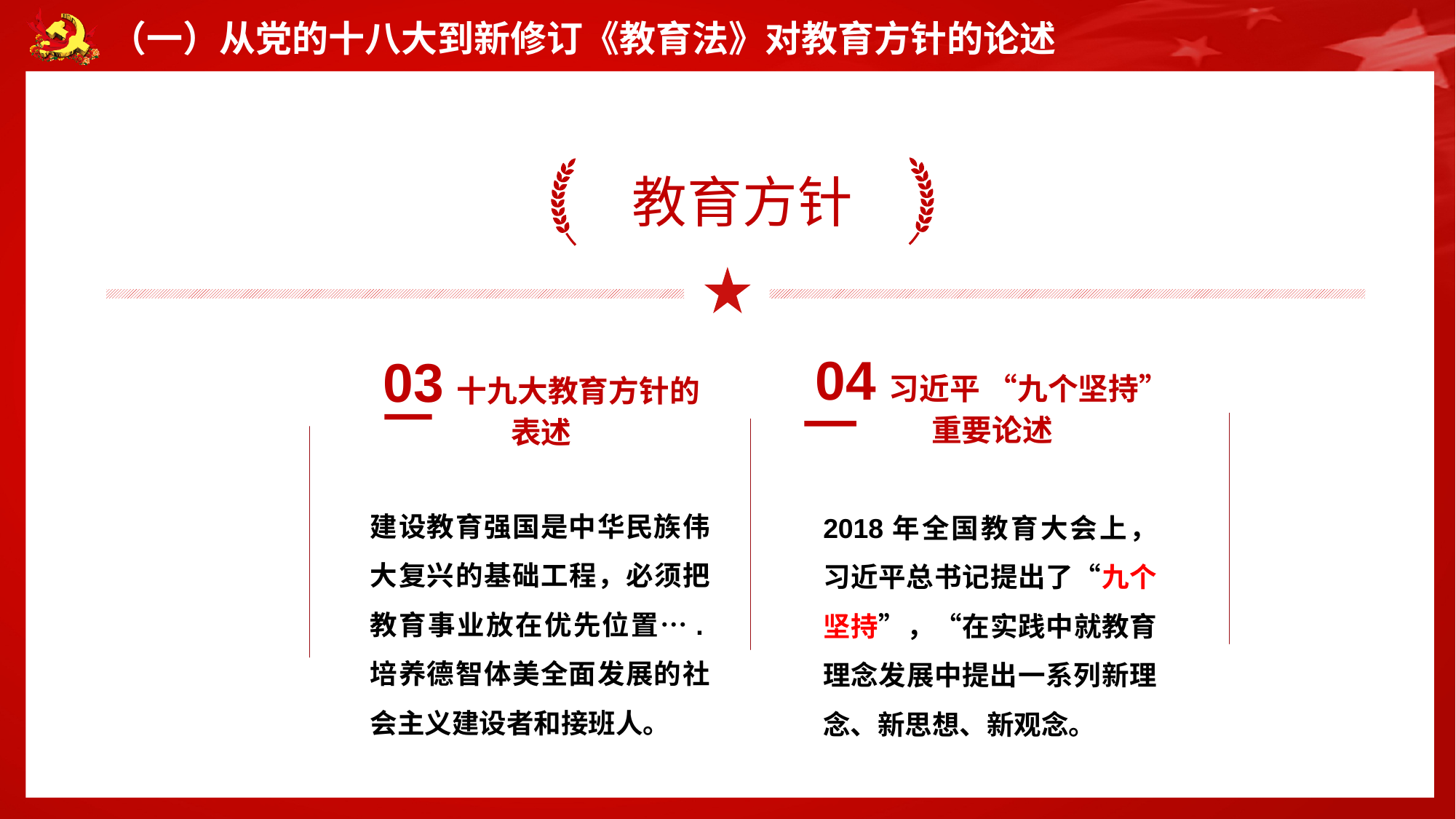

（一）从党的十八大到新修订《教育法》对教育方针的论述

教育方针

04习近平 “九个坚持”重要论述

2018年全国教育大会上，习近平总书记提出了“九个坚持”，“在实践中就教育理念发展中提出一系列新理念、新思想、新观念。
03十九大教育方针的表述

建设教育强国是中华民族伟大复兴的基础工程，必须把教育事业放在优先位置….培养德智体美全面发展的社会主义建设者和接班人。